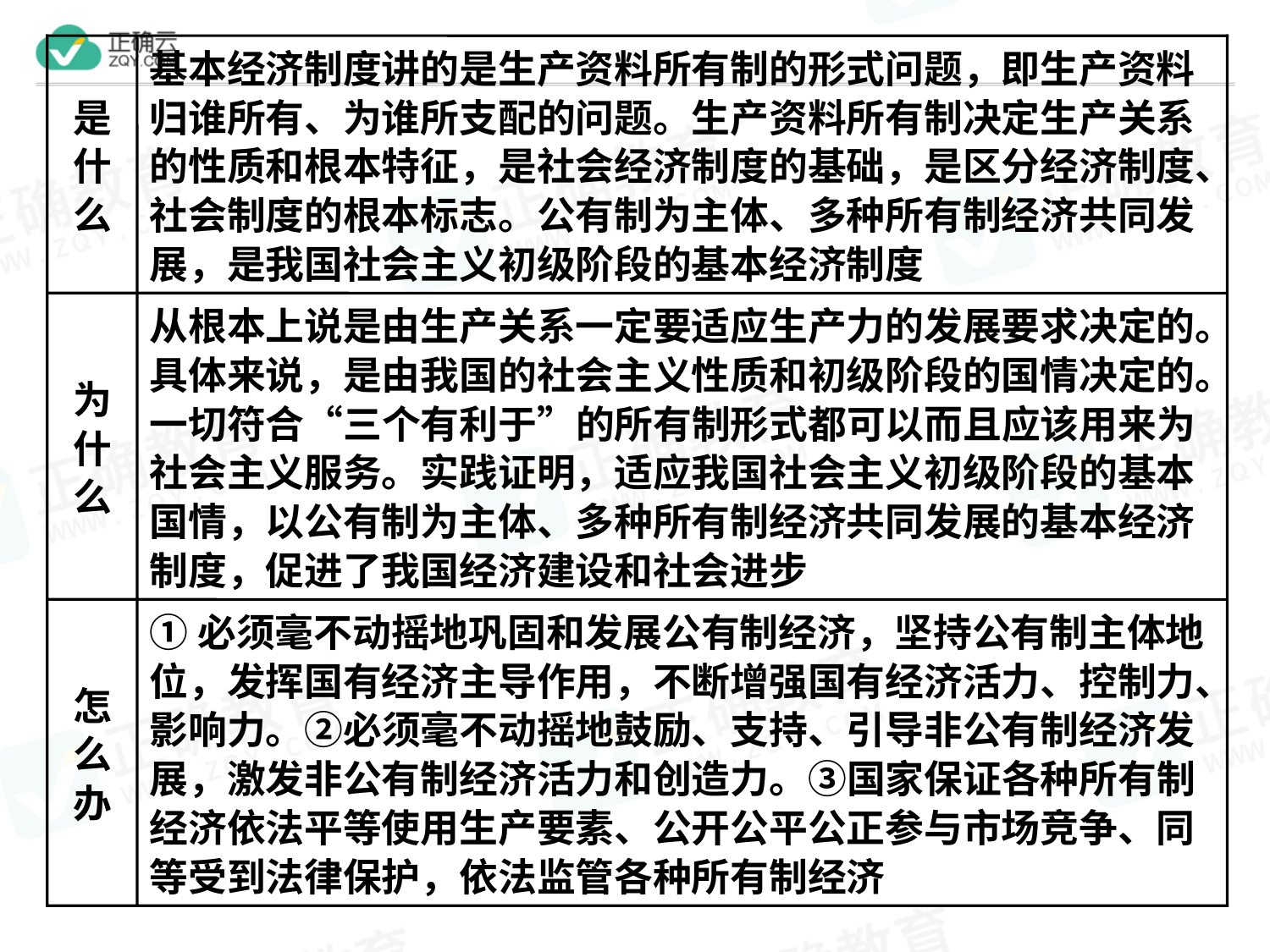

是什么

基本经济制度讲的是生产资料所有制的形式问题，即生产资料归谁所有、为谁所支配的问题。生产资料所有制决定生产关系的性质和根本特征，是社会经济制度的基础，是区分经济制度、社会制度的根本标志。公有制为主体、多种所有制经济共同发展，是我国社会主义初级阶段的基本经济制度

为什么

从根本上说是由生产关系一定要适应生产力的发展要求决定的。具体来说，是由我国的社会主义性质和初级阶段的国情决定的。一切符合“三个有利于”的所有制形式都可以而且应该用来为社会主义服务。实践证明，适应我国社会主义初级阶段的基本国情，以公有制为主体、多种所有制经济共同发展的基本经济制度，促进了我国经济建设和社会进步
怎么办

①必须毫不动摇地巩固和发展公有制经济，坚持公有制主体地位，发挥国有经济主导作用，不断增强国有经济活力、控制力、影响力。②必须毫不动摇地鼓励、支持、引导非公有制经济发展，激发非公有制经济活力和创造力。③国家保证各种所有制经济依法平等使用生产要素、公开公平公正参与市场竞争、同等受到法律保护，依法监管各种所有制经济